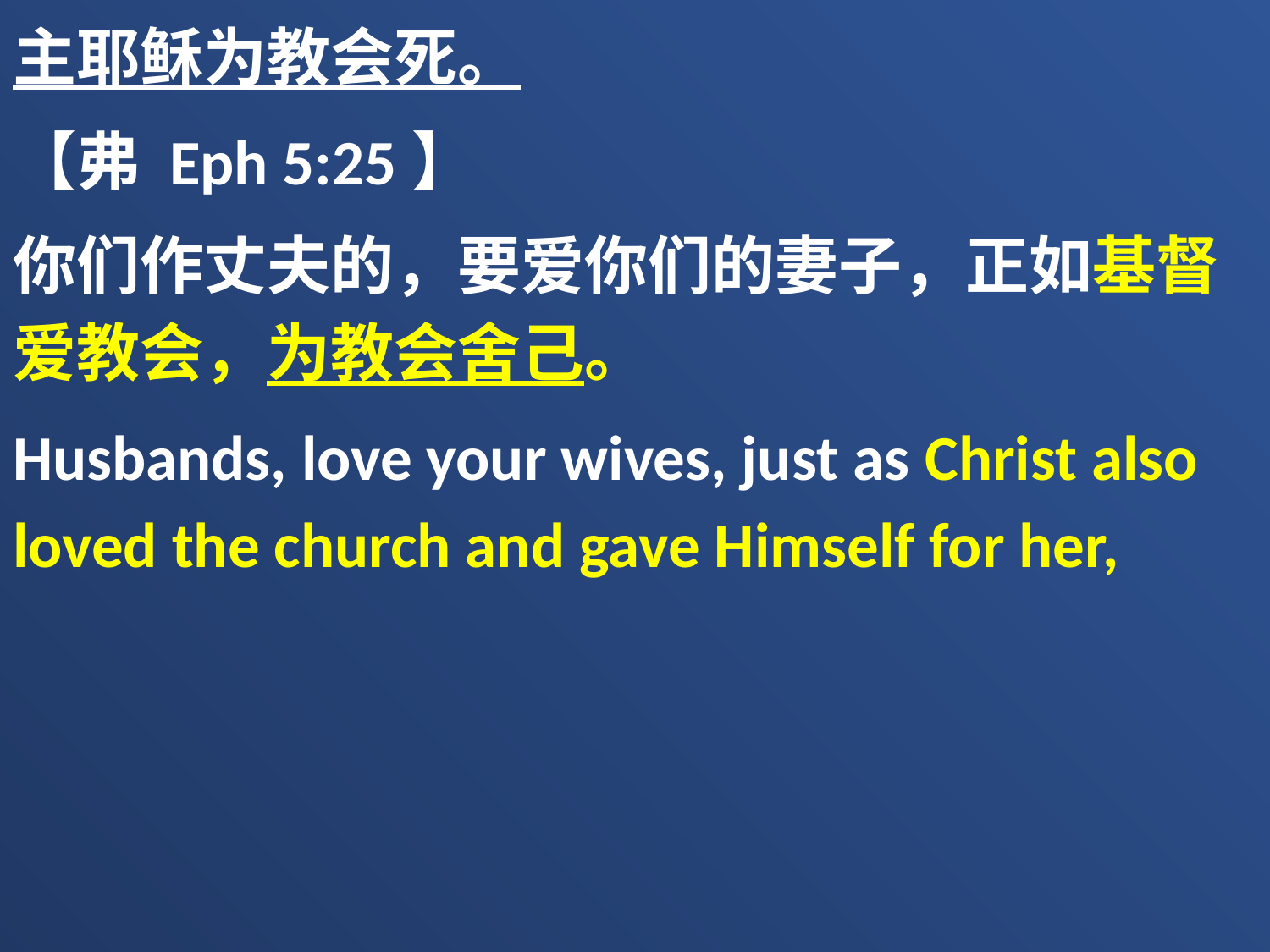

主耶稣为教会死。
【弗 Eph 5:25】
你们作丈夫的，要爱你们的妻子，正如基督爱教会，为教会舍己。
Husbands, love your wives, just as Christ also loved the church and gave Himself for her,